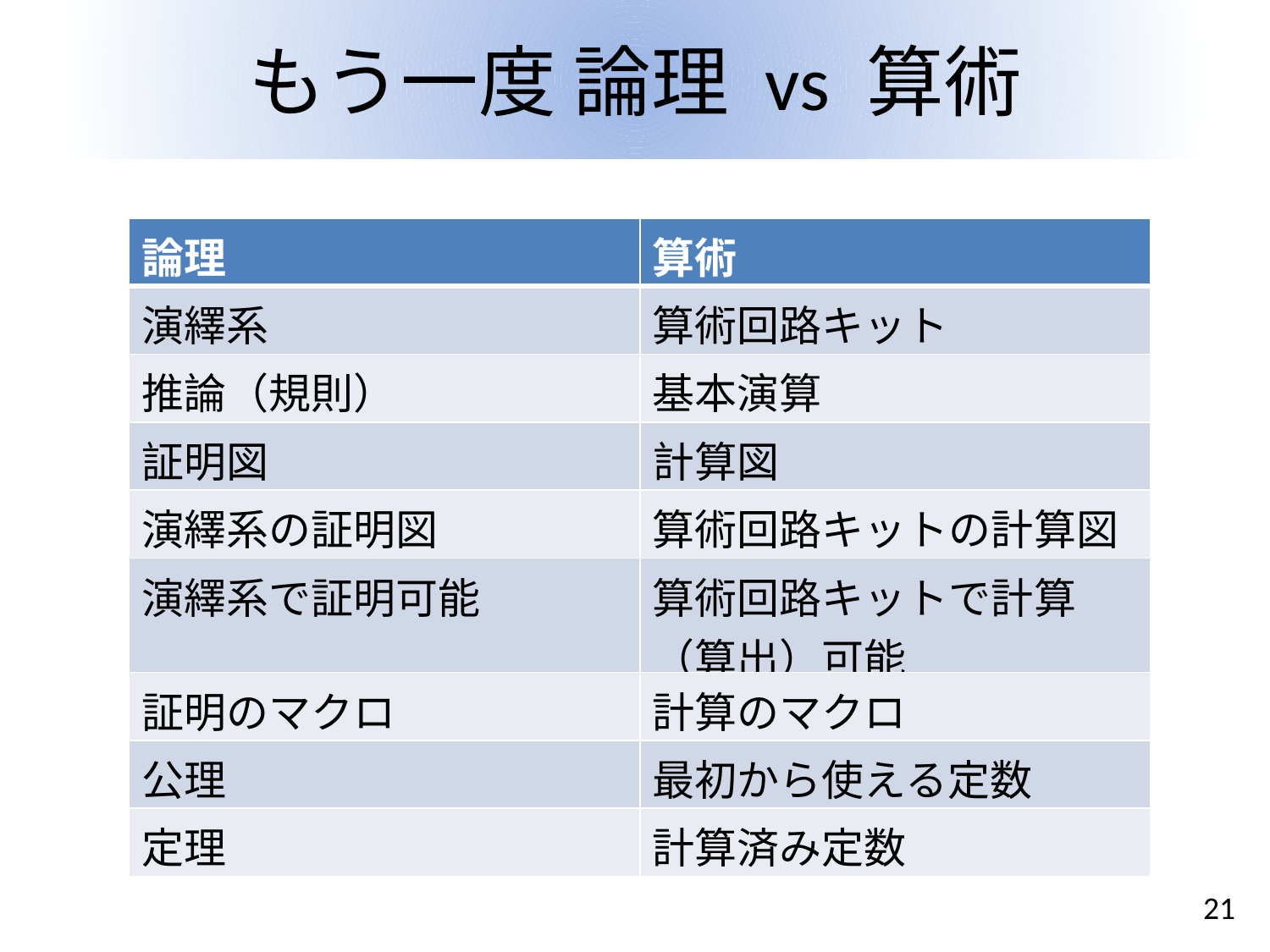

# もう一度 論理 vs 算術
| 論理 | 算術 |
| --- | --- |
| 演繹系 | 算術回路キット |
| 推論（規則） | 基本演算 |
| 証明図 | 計算図 |
| 演繹系の証明図 | 算術回路キットの計算図 |
| 演繹系で証明可能 | 算術回路キットで計算（算出）可能 |
| 証明のマクロ | 計算のマクロ |
| 公理 | 最初から使える定数 |
| 定理 | 計算済み定数 |
21